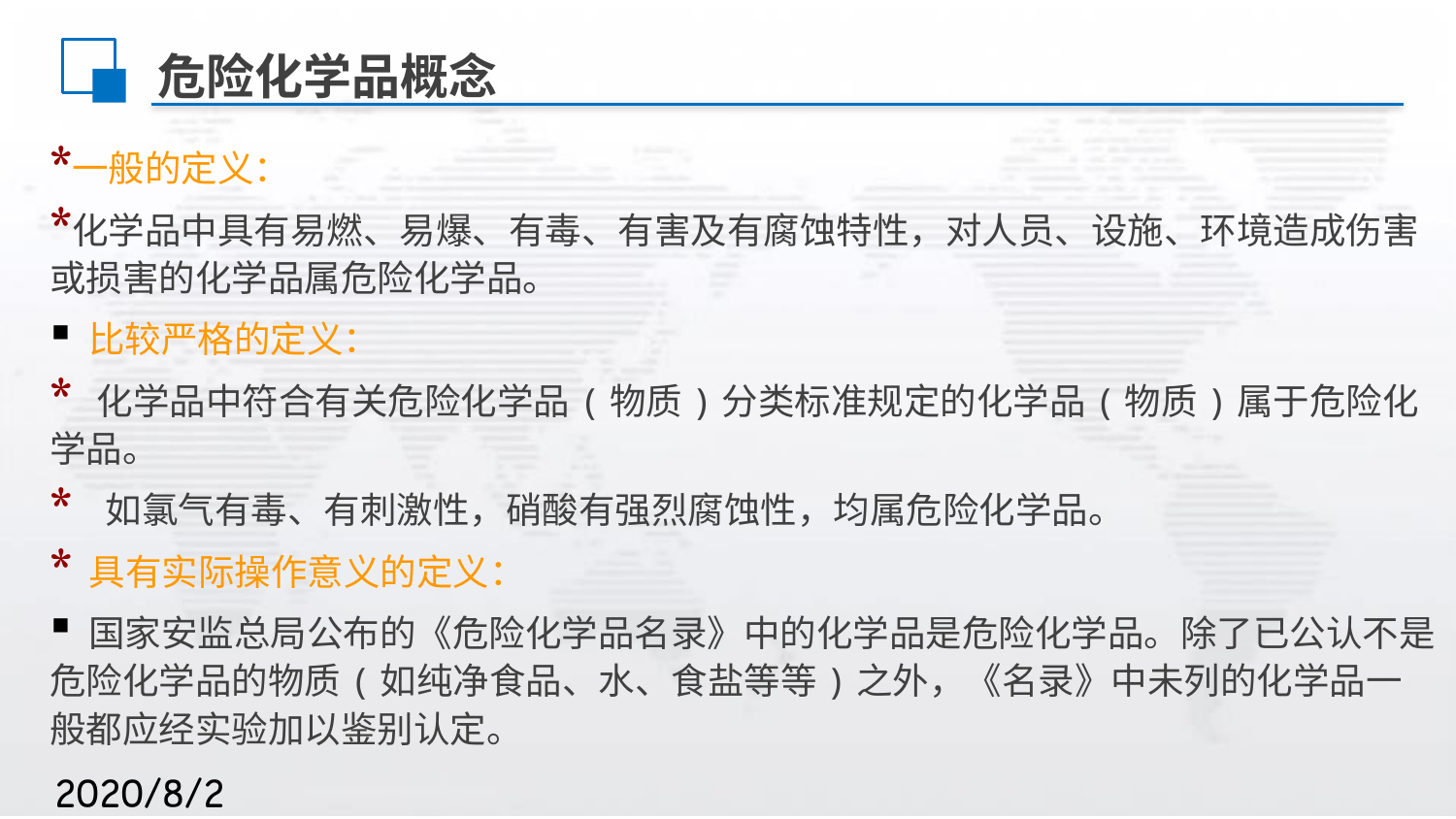

危险化学品概念
一般的定义：
化学品中具有易燃、易爆、有毒、有害及有腐蚀特性，对人员、设施、环境造成伤害或损害的化学品属危险化学品。
 比较严格的定义：
  化学品中符合有关危险化学品(物质)分类标准规定的化学品(物质)属于危险化学品。
   如氯气有毒、有刺激性，硝酸有强烈腐蚀性，均属危险化学品。
 具有实际操作意义的定义：
 国家安监总局公布的《危险化学品名录》中的化学品是危险化学品。除了已公认不是危险化学品的物质(如纯净食品、水、食盐等等)之外，《名录》中未列的化学品一般都应经实验加以鉴别认定。
2020/8/2